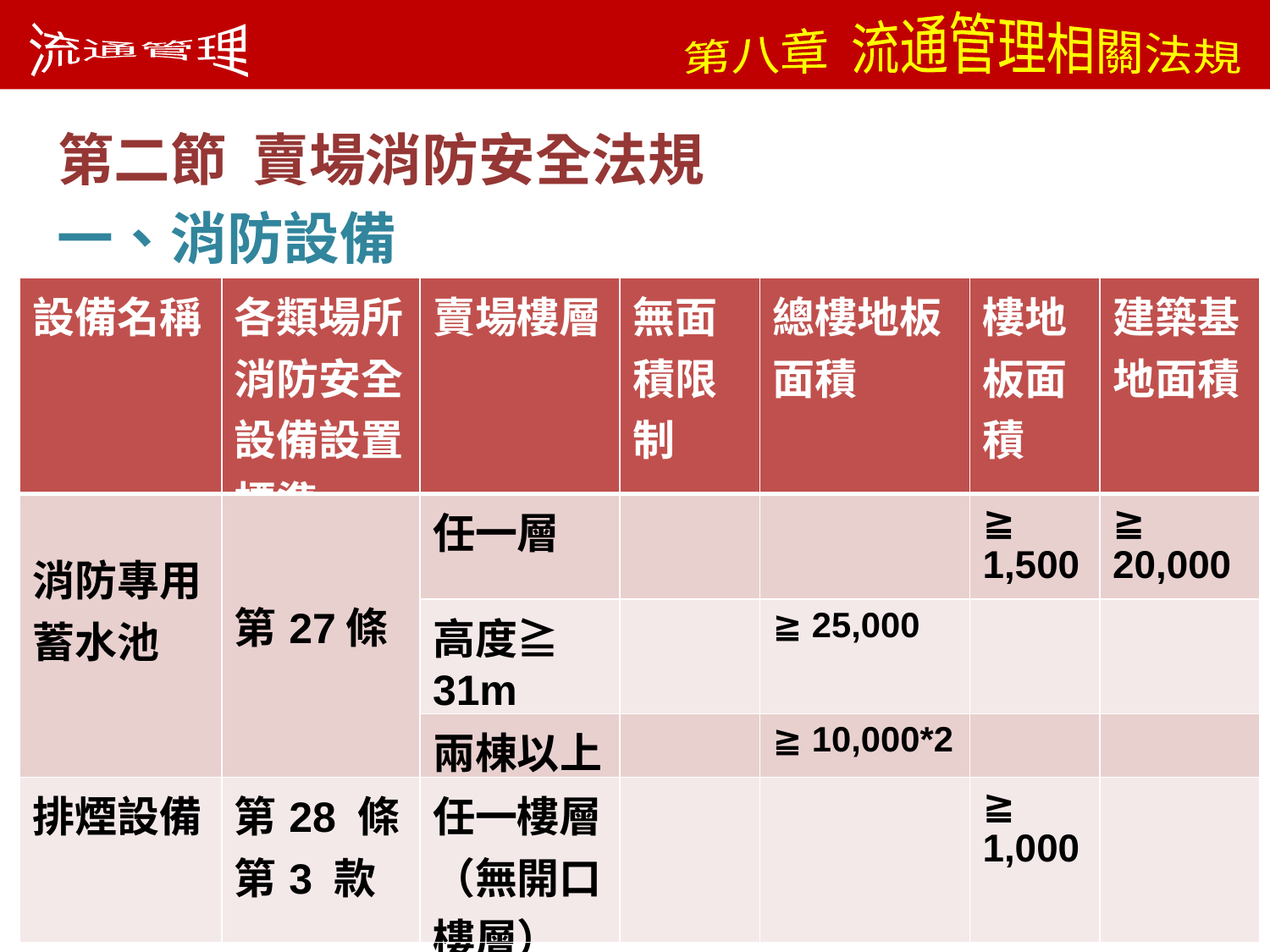

第二節  賣場消防安全法規
一、消防設備
| 設備名稱 | 各類場所消防安全設備設置標準 | 賣場樓層 | 無面積限制 | 總樓地板面積 | 樓地板面積 | 建築基地面積 |
| --- | --- | --- | --- | --- | --- | --- |
| 消防專用蓄水池 | 第27條 | 任一層 |  |  | ≧ 1,500 | ≧ 20,000 |
|  |  | 高度≧ 31m |  | ≧ 25,000 |  |  |
|  |  | 兩棟以上 |  | ≧ 10,000\*2 |  |  |
| 排煙設備 | 第28 條 第3 款 | 任一樓層（無開口 樓層） |  |  | ≧ 1,000 |  |